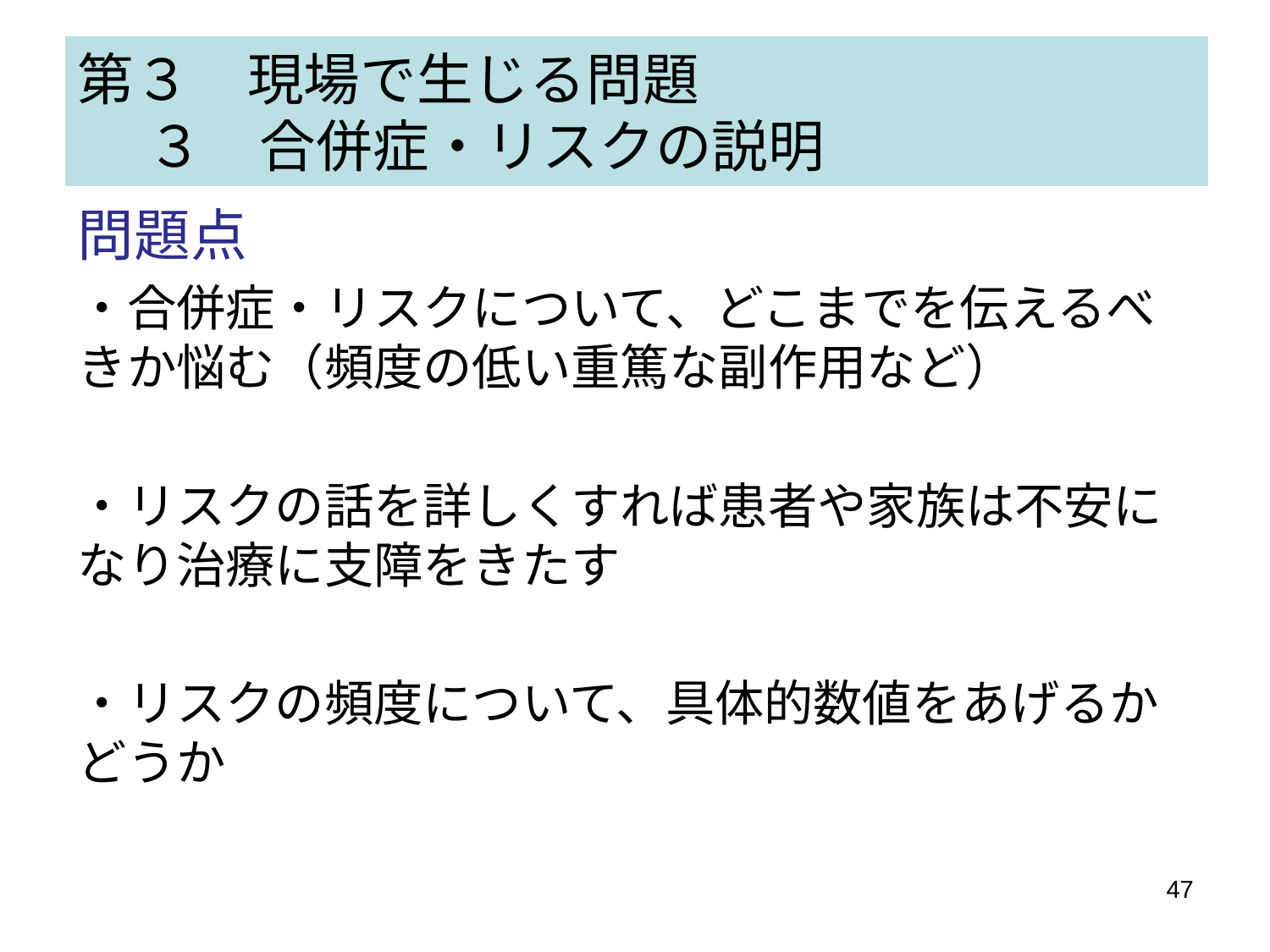

# 第３　現場で生じる問題 　 ３　合併症・リスクの説明
問題点
・合併症・リスクについて、どこまでを伝えるべきか悩む（頻度の低い重篤な副作用など）

・リスクの話を詳しくすれば患者や家族は不安になり治療に支障をきたす

・リスクの頻度について、具体的数値をあげるかどうか

47